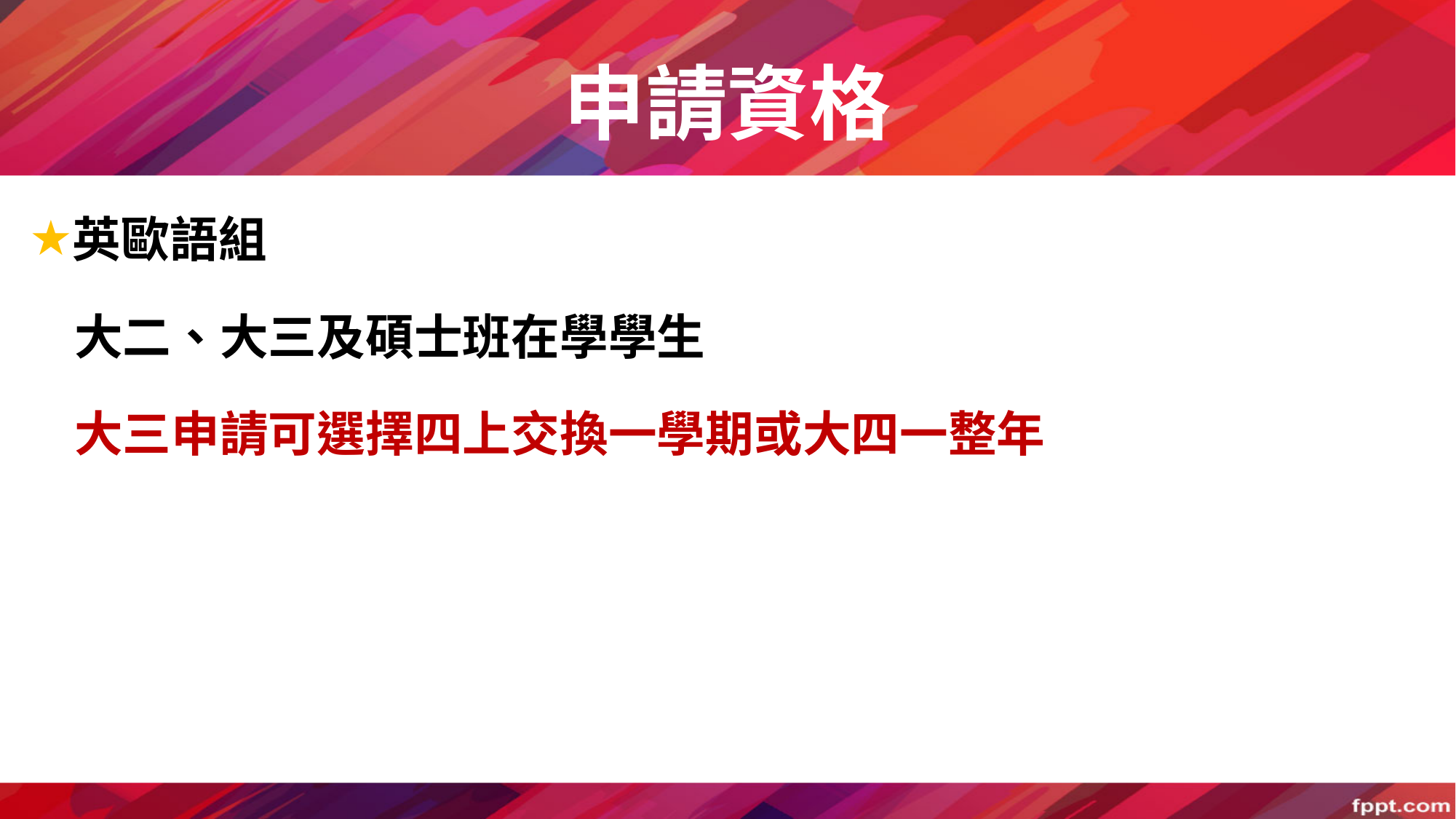

# 申請資格
英歐語組
   大二、大三及碩士班在學學生
   大三申請可選擇四上交換一學期或大四一整年